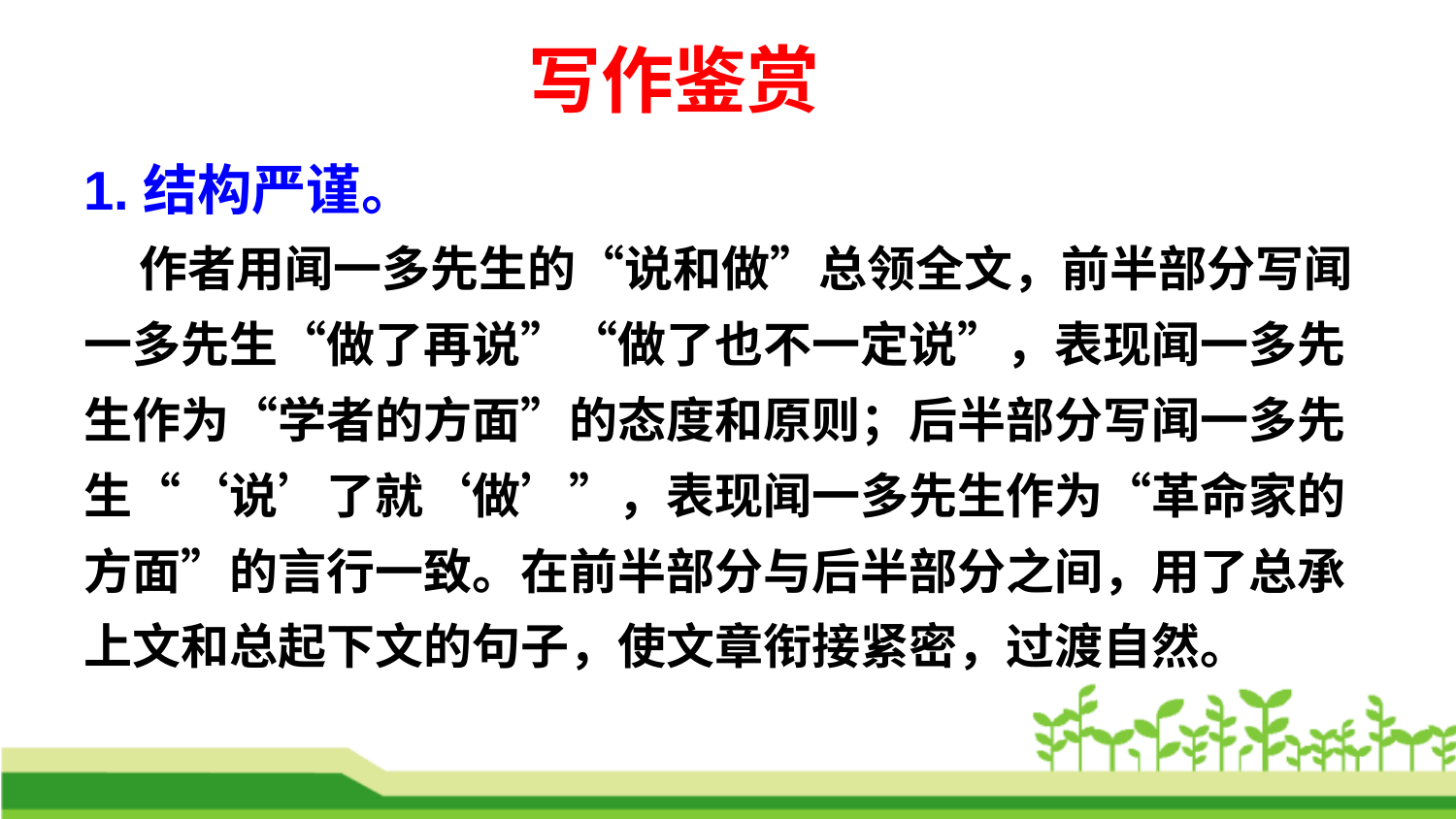

写作鉴赏
1.结构严谨。
    作者用闻一多先生的“说和做”总领全文，前半部分写闻一多先生“做了再说”“做了也不一定说”，表现闻一多先生作为“学者的方面”的态度和原则；后半部分写闻一多先生“‘说’了就‘做’”，表现闻一多先生作为“革命家的方面”的言行一致。在前半部分与后半部分之间，用了总承上文和总起下文的句子，使文章衔接紧密，过渡自然。